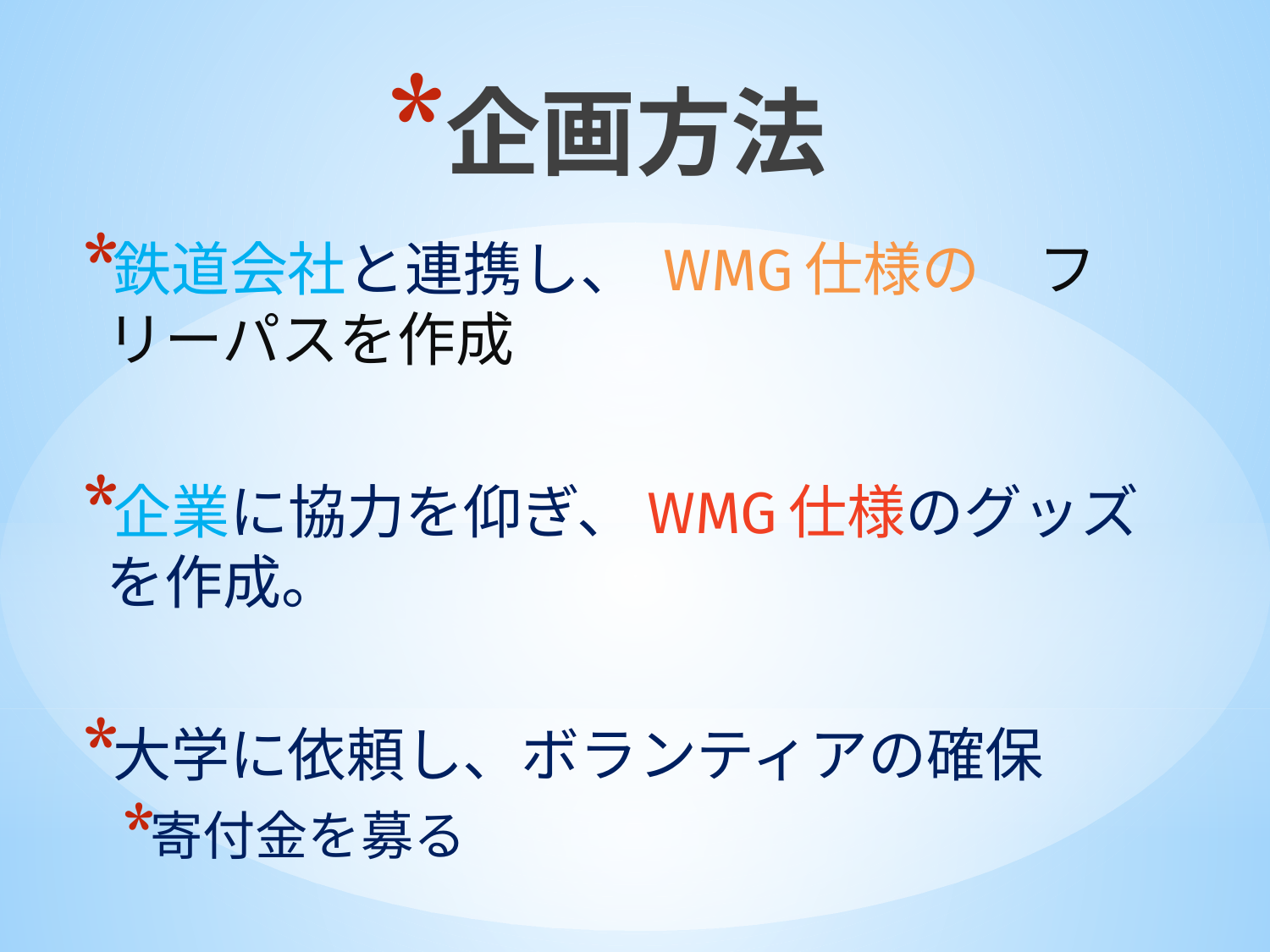

# 企画方法
鉄道会社と連携し、 WMG仕様の　フリーパスを作成

企業に協力を仰ぎ、WMG仕様のグッズを作成。

大学に依頼し、ボランティアの確保
寄付金を募る